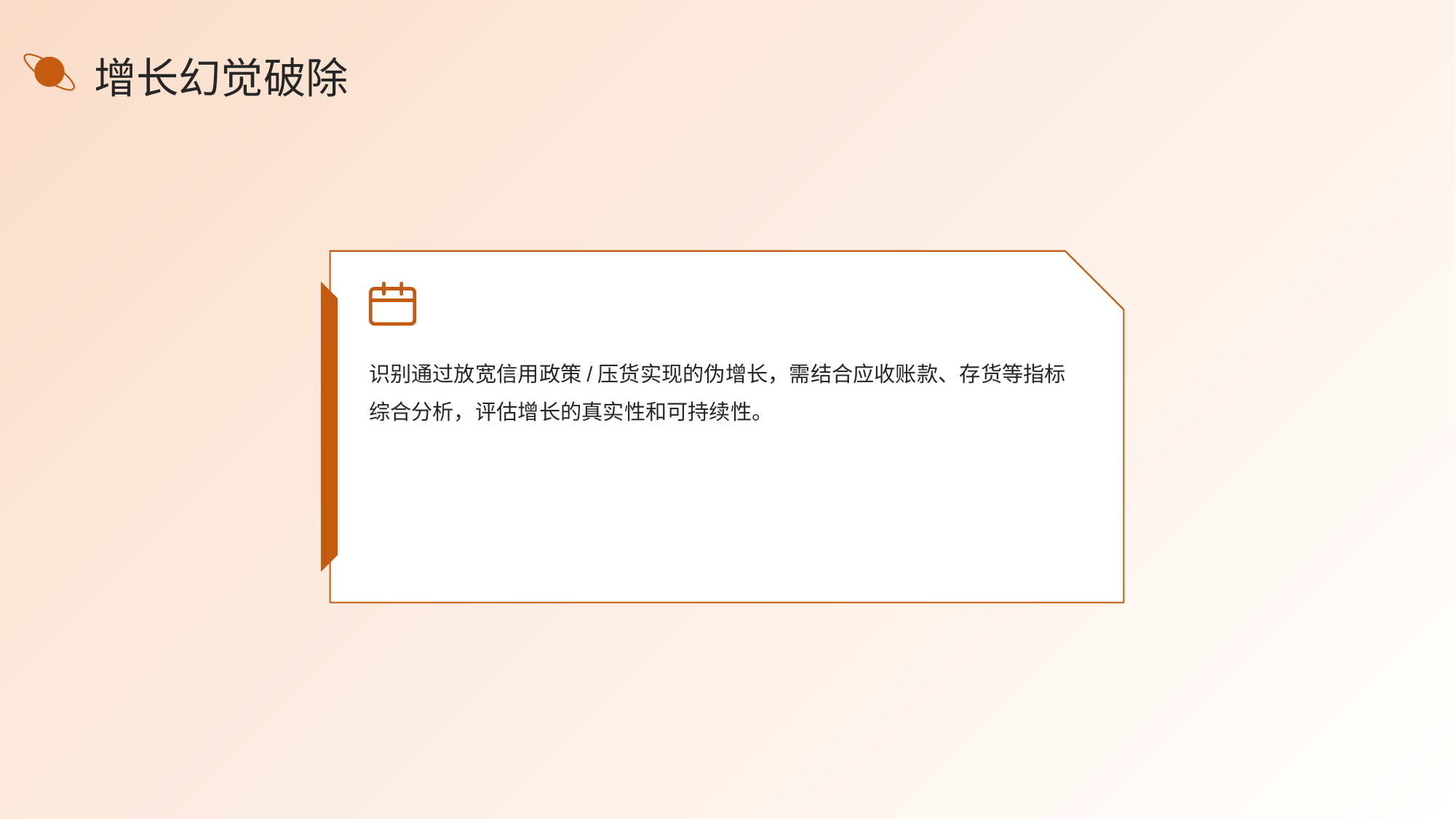

增长幻觉破除

识别通过放宽信用政策/压货实现的伪增长，需结合应收账款、存货等指标综合分析，评估增长的真实性和可持续性。